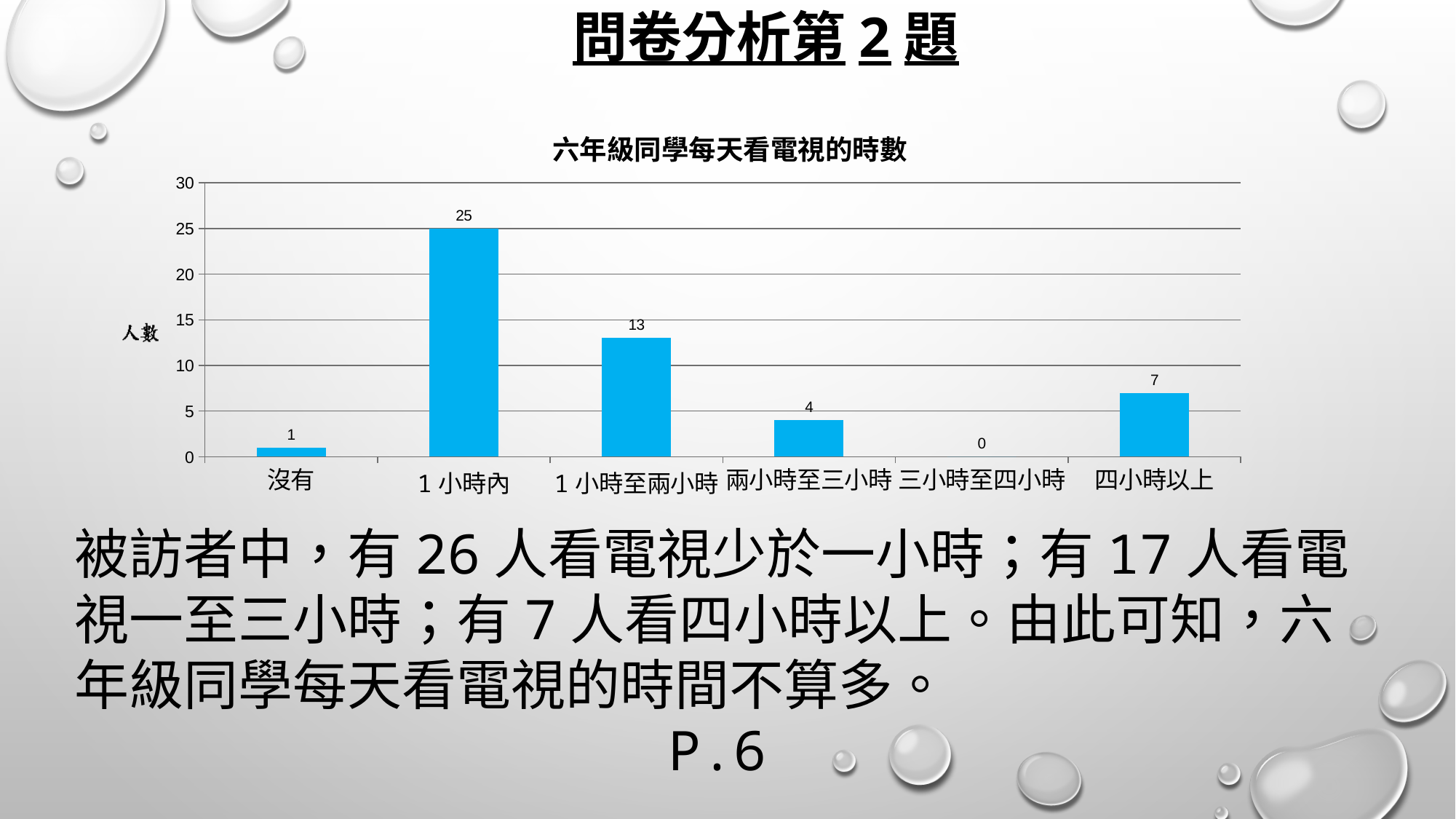

# 問卷分析第2題

### Chart: 六年級同學每天看電視的時數

| Category |  |
|---|---|
| 沒有 | 1.0 |
| 1小時內 | 25.0 |
| 1小時至兩小時 | 13.0 |
| 兩小時至三小時 | 4.0 |
| 三小時至四小時 | 0.0 |
| 四小時以上 | 7.0 |
被訪者中，有26人看電視少於一小時；有17人看電視一至三小時；有7人看四小時以上。由此可知，六年級同學每天看電視的時間不算多。
P.6